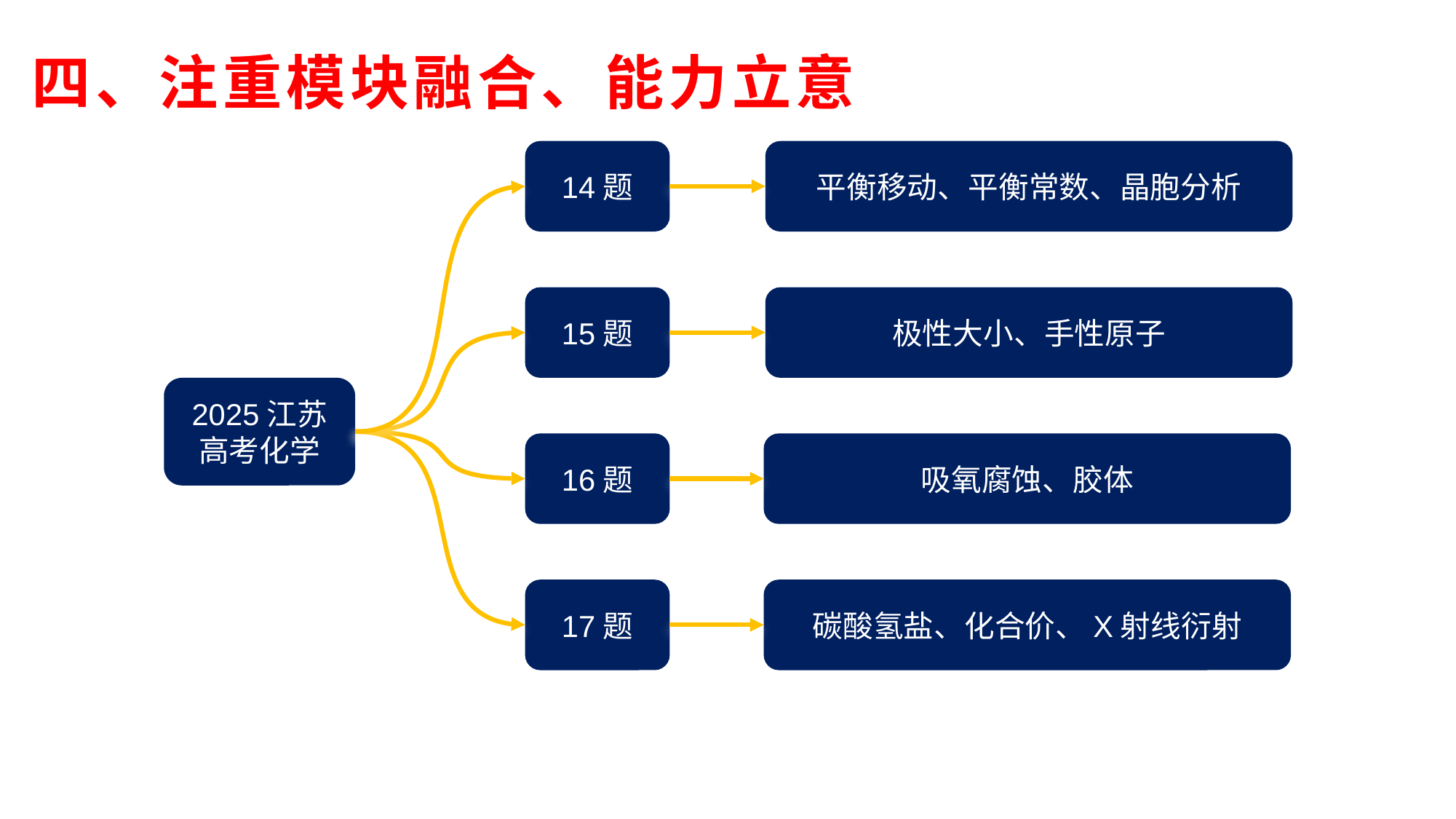

四、注重模块融合、能力立意
平衡移动、平衡常数、晶胞分析
14题
极性大小、手性原子
15题
2025江苏
高考化学
吸氧腐蚀、胶体
16题
17题
碳酸氢盐、化合价、X射线衍射